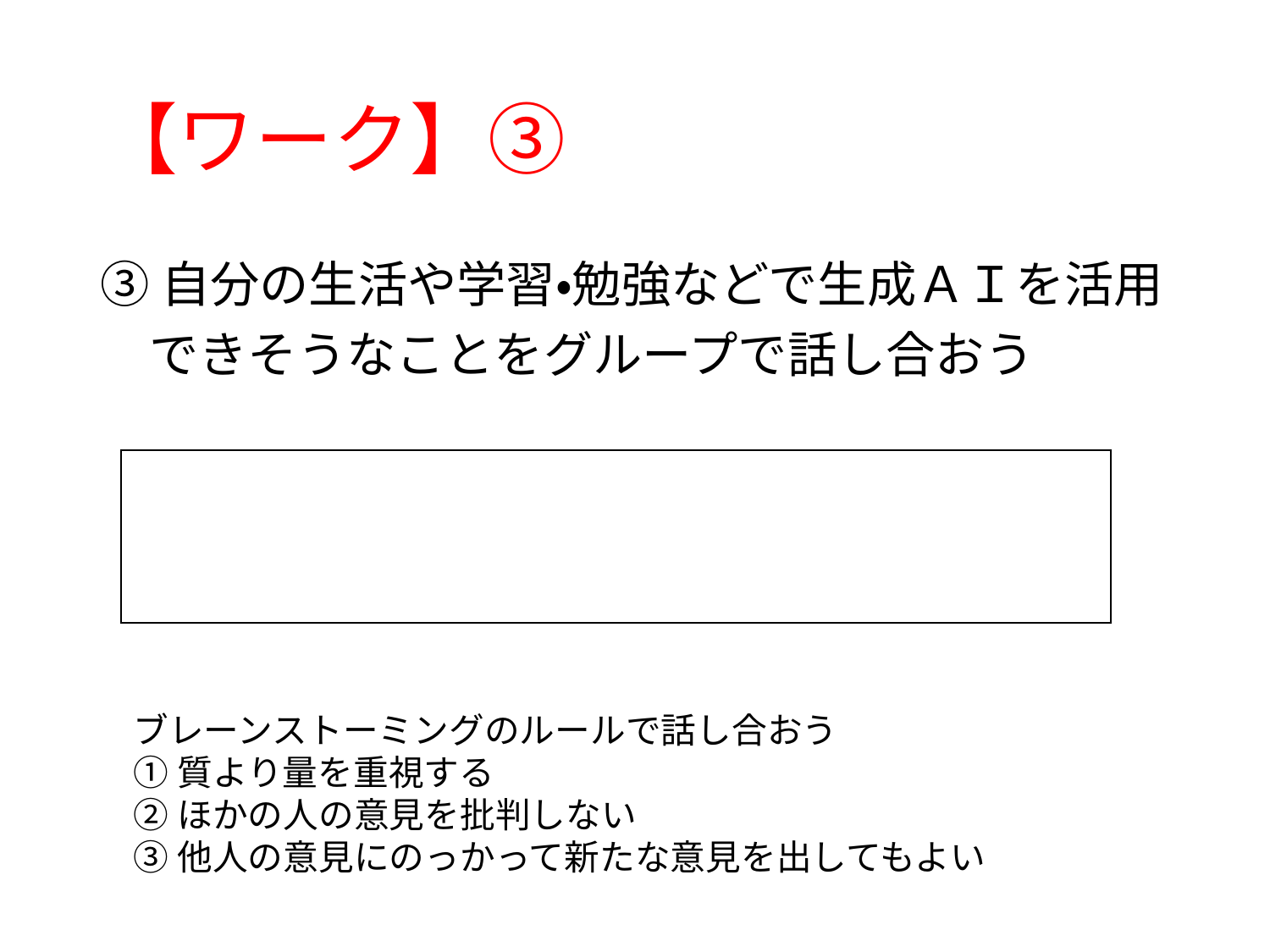

# 【ワーク】③
③自分の生活や学習・勉強などで生成ＡＩを活用
　できそうなことをグループで話し合おう
|  |
| --- |
ブレーンストーミングのルールで話し合おう
①質より量を重視する
②ほかの人の意見を批判しない
③他人の意見にのっかって新たな意見を出してもよい